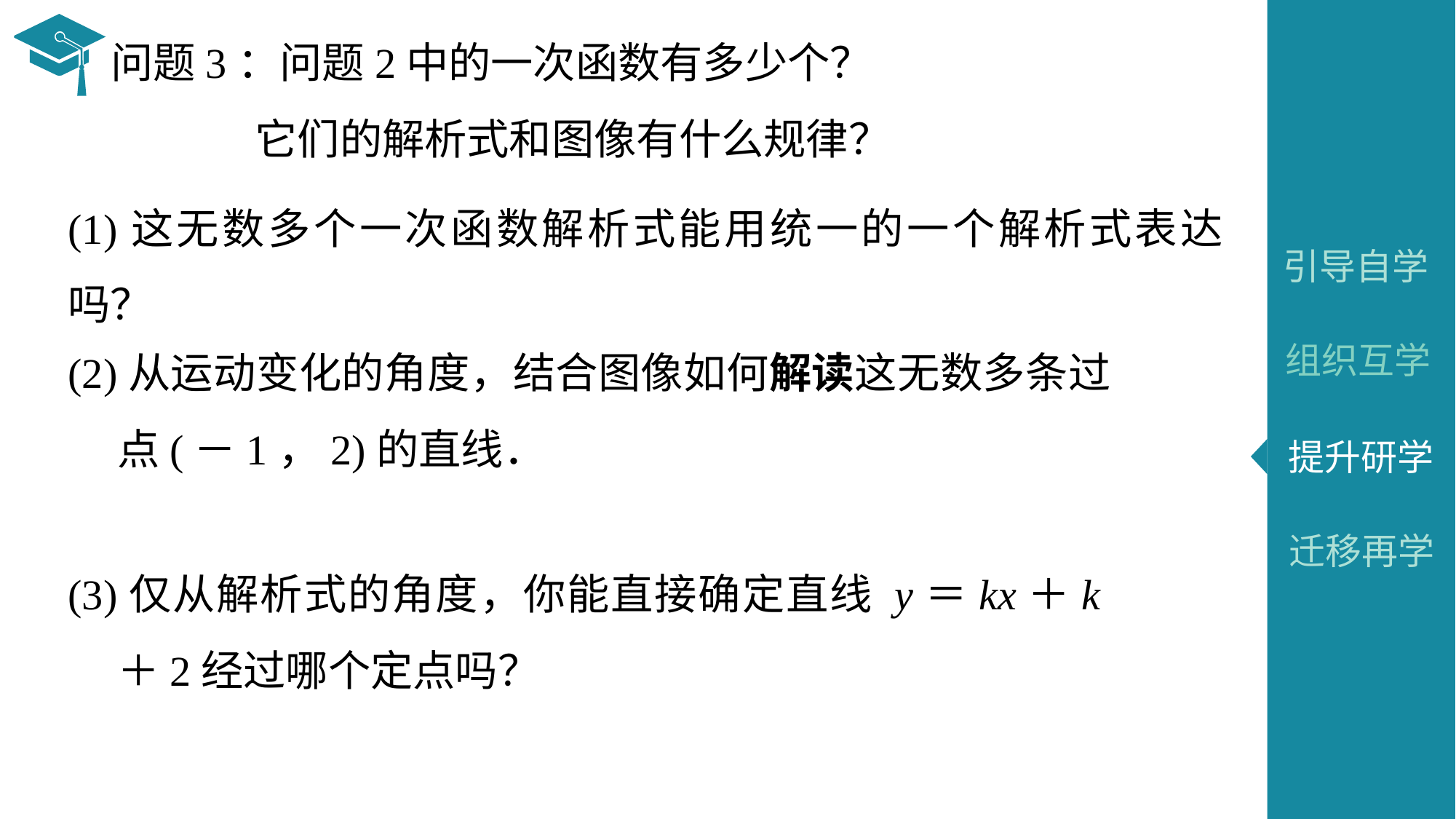

问题3：问题2中的一次函数有多少个？
它们的解析式和图像有什么规律？
(1)这无数多个一次函数解析式能用统一的一个解析式表达吗？
(2)从运动变化的角度，结合图像如何解读这无数多条过点(－1，2)的直线．
(3)仅从解析式的角度，你能直接确定直线 y＝kx＋k＋2经过哪个定点吗？